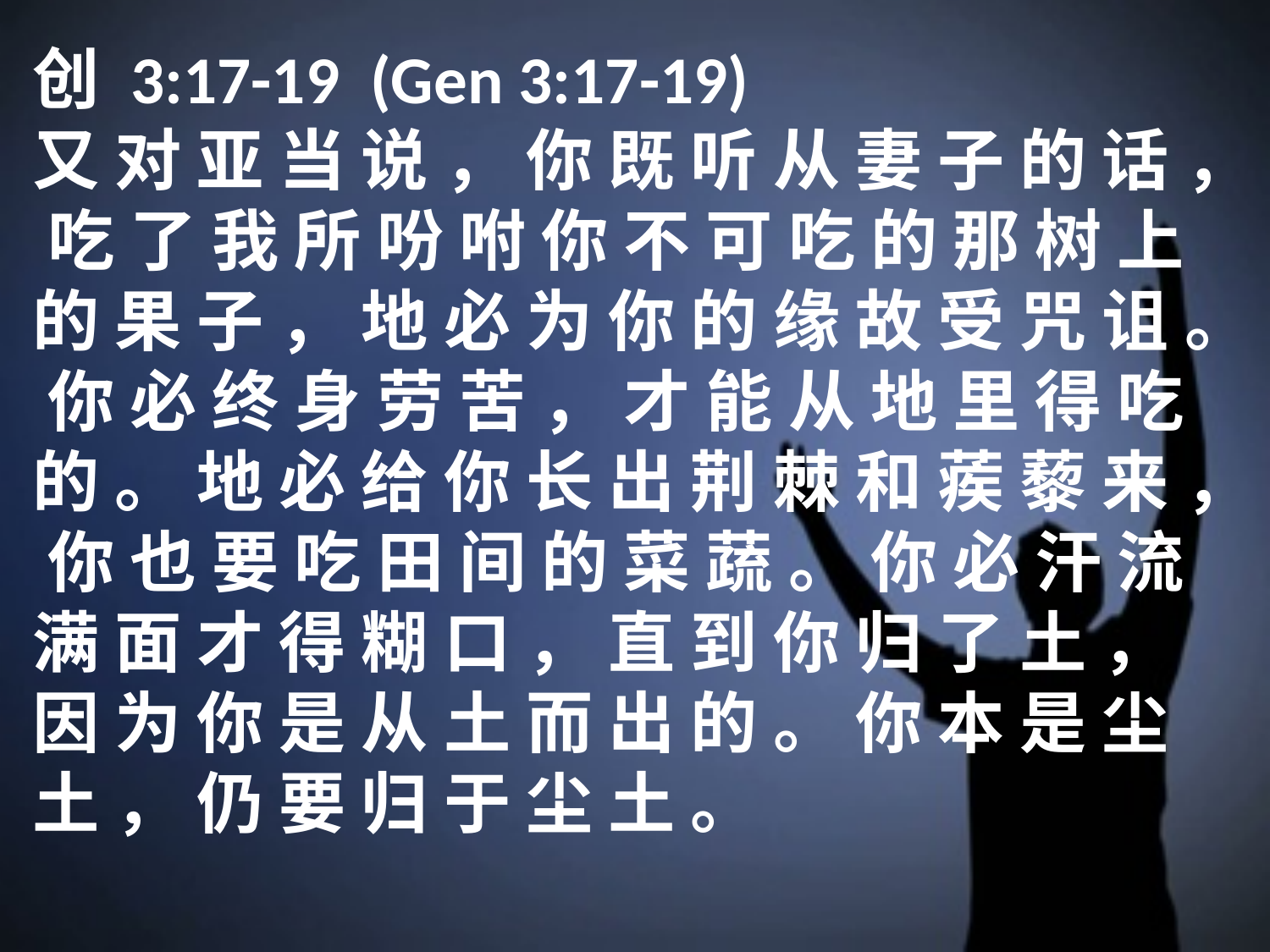

创 3:17-19  (Gen 3:17-19)
又 对 亚 当 说 ， 你 既 听 从 妻 子 的 话 ， 吃 了 我 所 吩 咐 你 不 可 吃 的 那 树 上 的 果 子 ， 地 必 为 你 的 缘 故 受 咒 诅 。 你 必 终 身 劳 苦 ， 才 能 从 地 里 得 吃 的 。 地 必 给 你 长 出 荆 棘 和 蒺 藜 来 ， 你 也 要 吃 田 间 的 菜 蔬 。 你 必 汗 流 满 面 才 得 糊 口 ， 直 到 你 归 了 土 ， 因 为 你 是 从 土 而 出 的 。 你 本 是 尘 土 ， 仍 要 归 于 尘 土 。